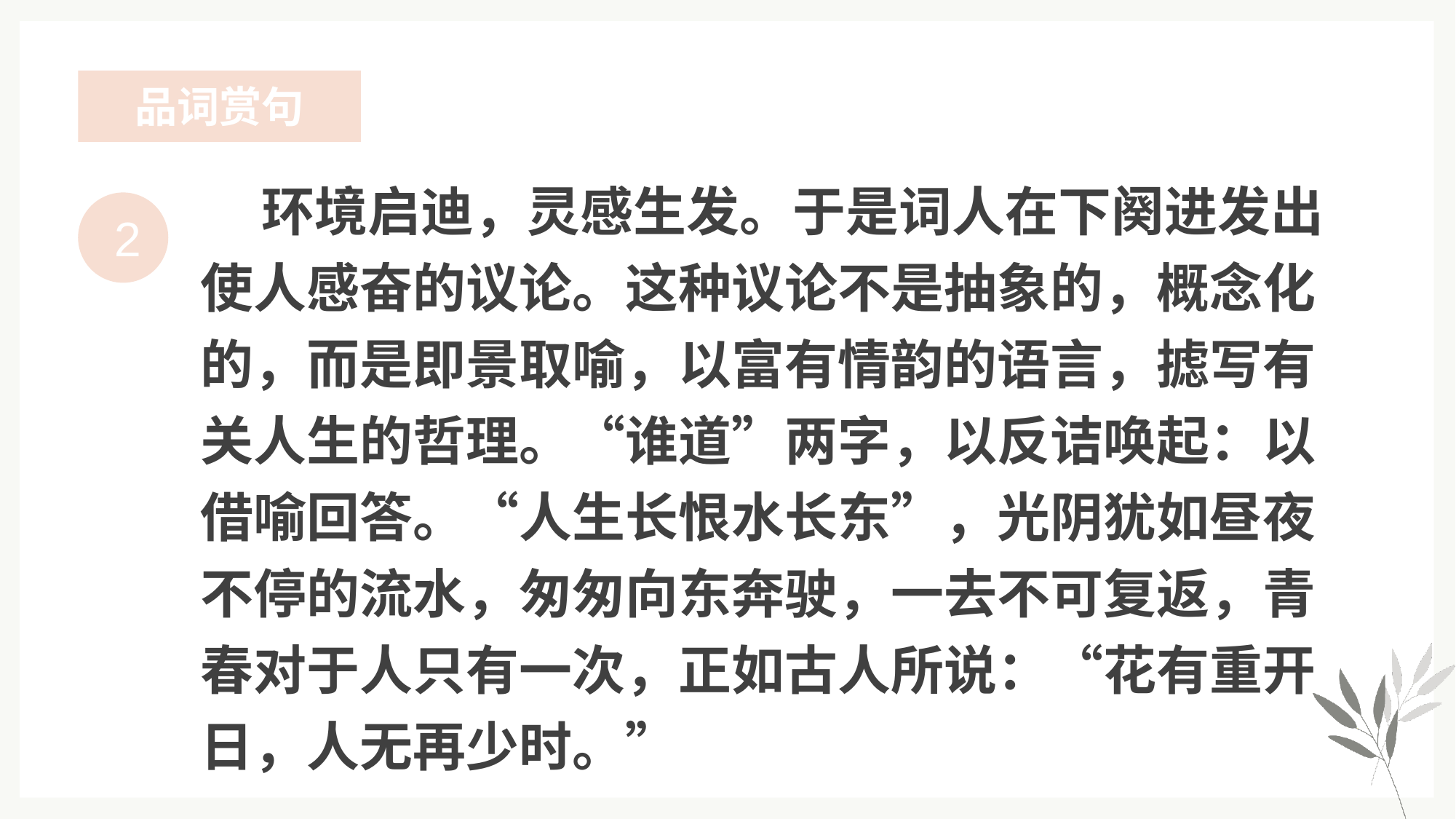

品词赏句
    环境启迪，灵感生发。于是词人在下阕进发出使人感奋的议论。这种议论不是抽象的，概念化的，而是即景取喻，以富有情韵的语言，摅写有关人生的哲理。“谁道”两字，以反诘唤起：以借喻回答。“人生长恨水长东”，光阴犹如昼夜不停的流水，匆匆向东奔驶，一去不可复返，青春对于人只有一次，正如古人所说：“花有重开日，人无再少时。”

2